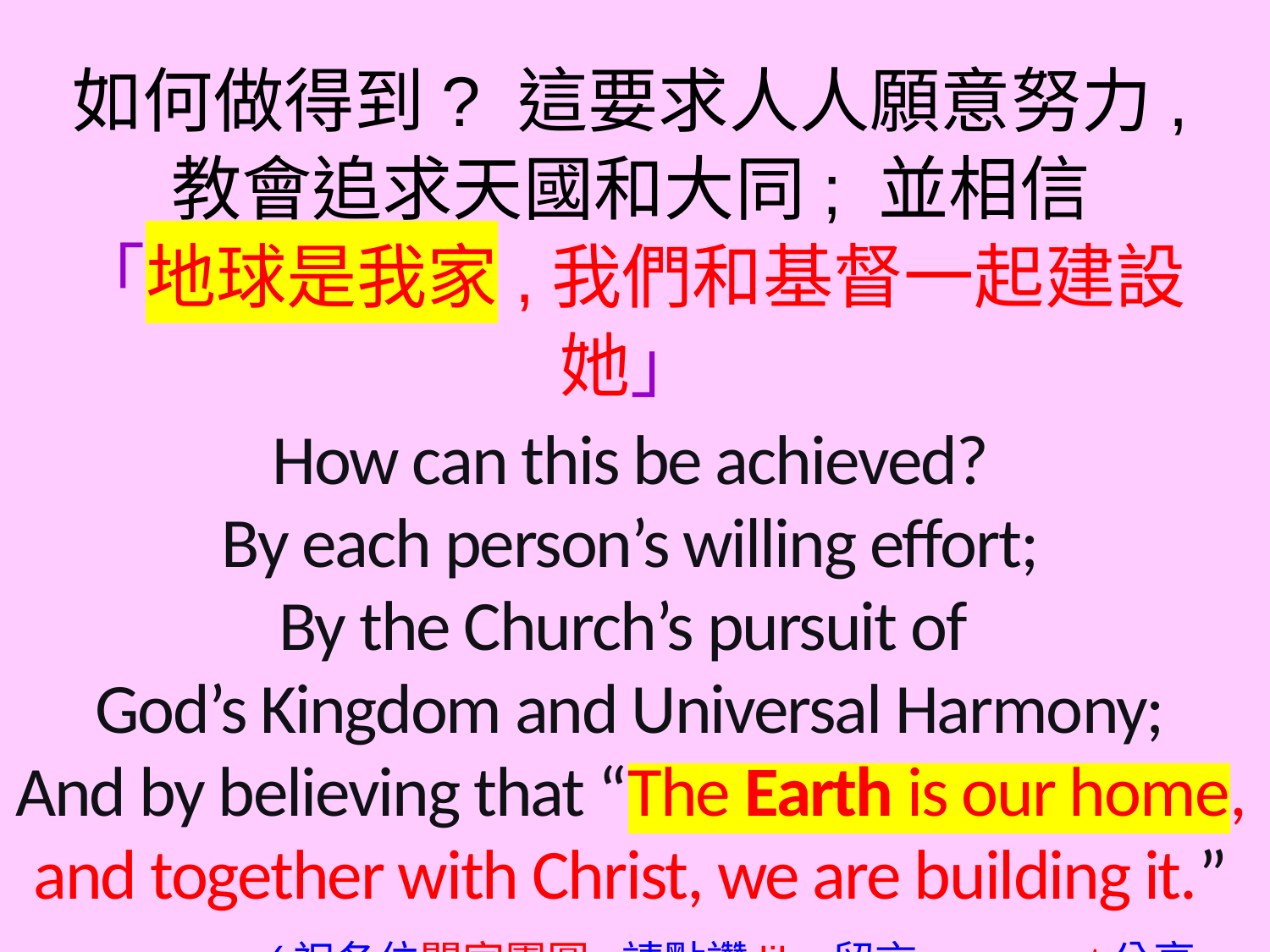

如何做得到? 這要求人人願意努力,
教會追求天國和大同; 並相信
「地球是我家,我們和基督一起建設她」
How can this be achieved?
By each person’s willing effort;
By the Church’s pursuit of
God’s Kingdom and Universal Harmony;
And by believing that “The Earth is our home, and together with Christ, we are building it.”
                      (祝各位閤家團圓,請點讚like留言comment分享share)